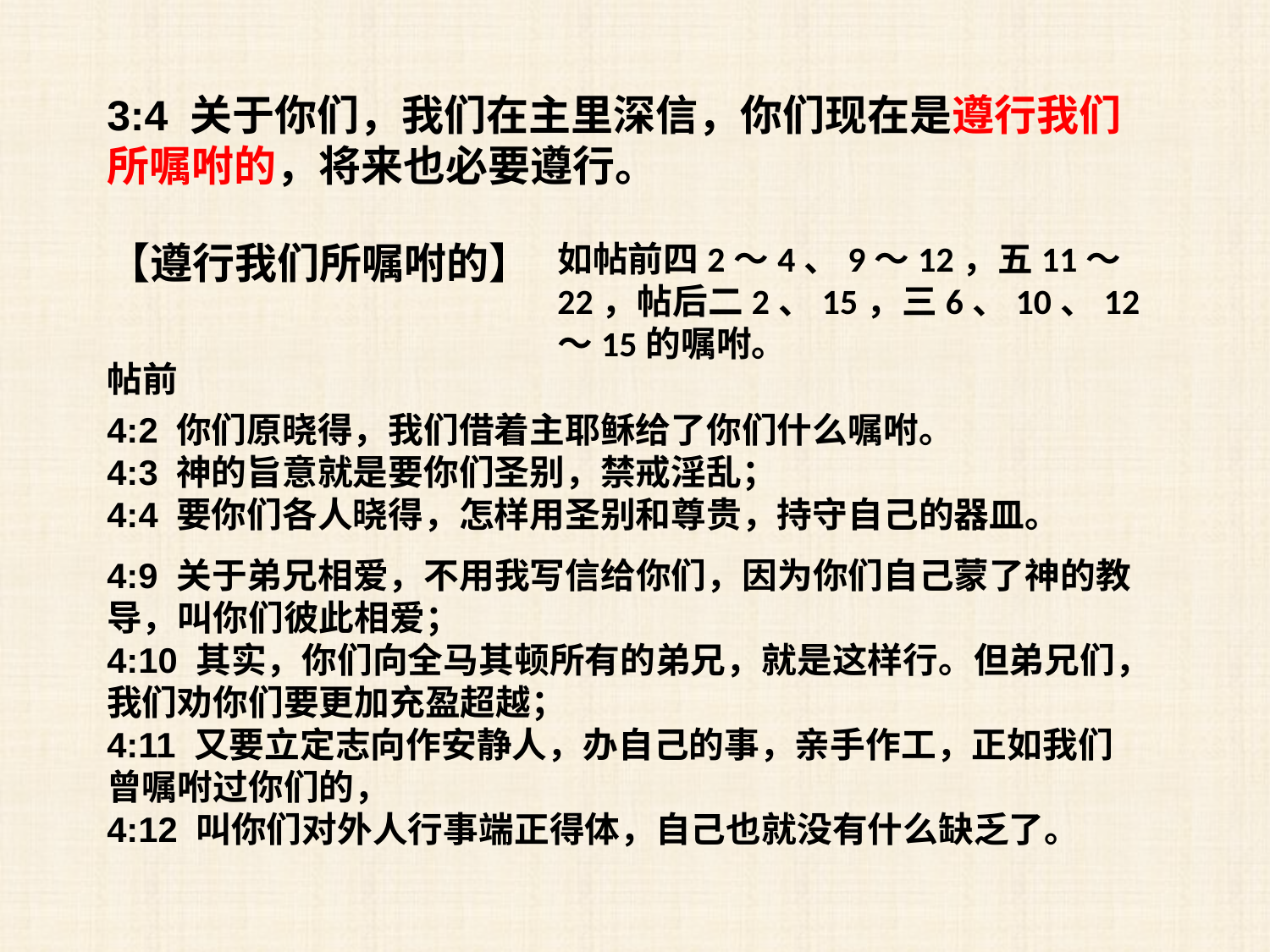

3:4 关于你们，我们在主里深信，你们现在是遵行我们所嘱咐的，将来也必要遵行。
【遵行我们所嘱咐的】
如帖前四2～4、9～12，五11～22，帖后二2、15，三6、10、12～15的嘱咐。
帖前
4:2 你们原晓得，我们借着主耶稣给了你们什么嘱咐。
4:3 神的旨意就是要你们圣别，禁戒淫乱；
4:4 要你们各人晓得，怎样用圣别和尊贵，持守自己的器皿。
4:9 关于弟兄相爱，不用我写信给你们，因为你们自己蒙了神的教导，叫你们彼此相爱；
4:10 其实，你们向全马其顿所有的弟兄，就是这样行。但弟兄们，我们劝你们要更加充盈超越；
4:11 又要立定志向作安静人，办自己的事，亲手作工，正如我们曾嘱咐过你们的，
4:12 叫你们对外人行事端正得体，自己也就没有什么缺乏了。